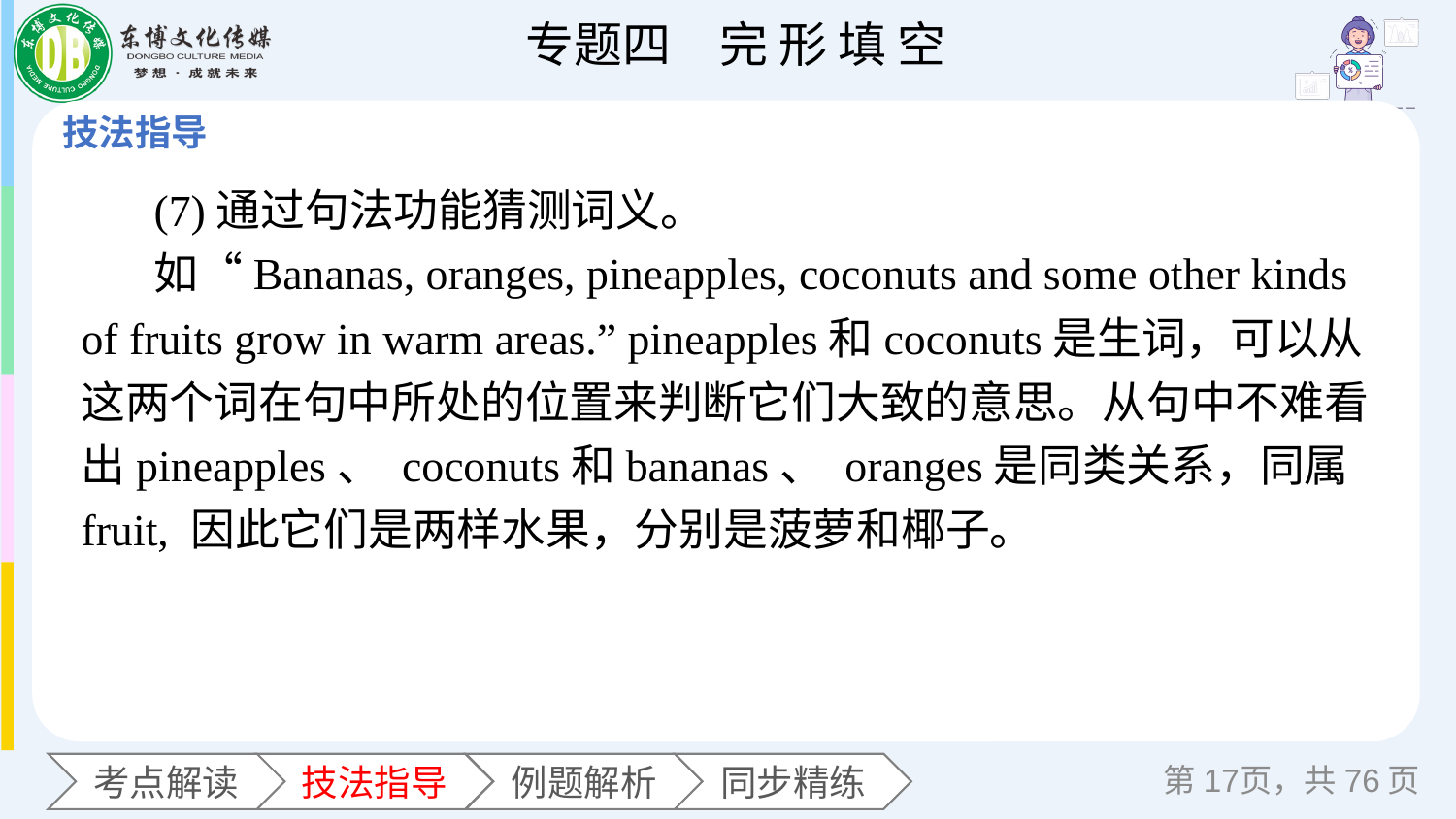

(7)通过句法功能猜测词义。
如“Bananas, oranges, pineapples, coconuts and some other kinds of fruits grow in warm areas.” pineapples和coconuts是生词，可以从这两个词在句中所处的位置来判断它们大致的意思。从句中不难看出pineapples、 coconuts和bananas、 oranges是同类关系，同属fruit, 因此它们是两样水果，分别是菠萝和椰子。
第17页，共76页